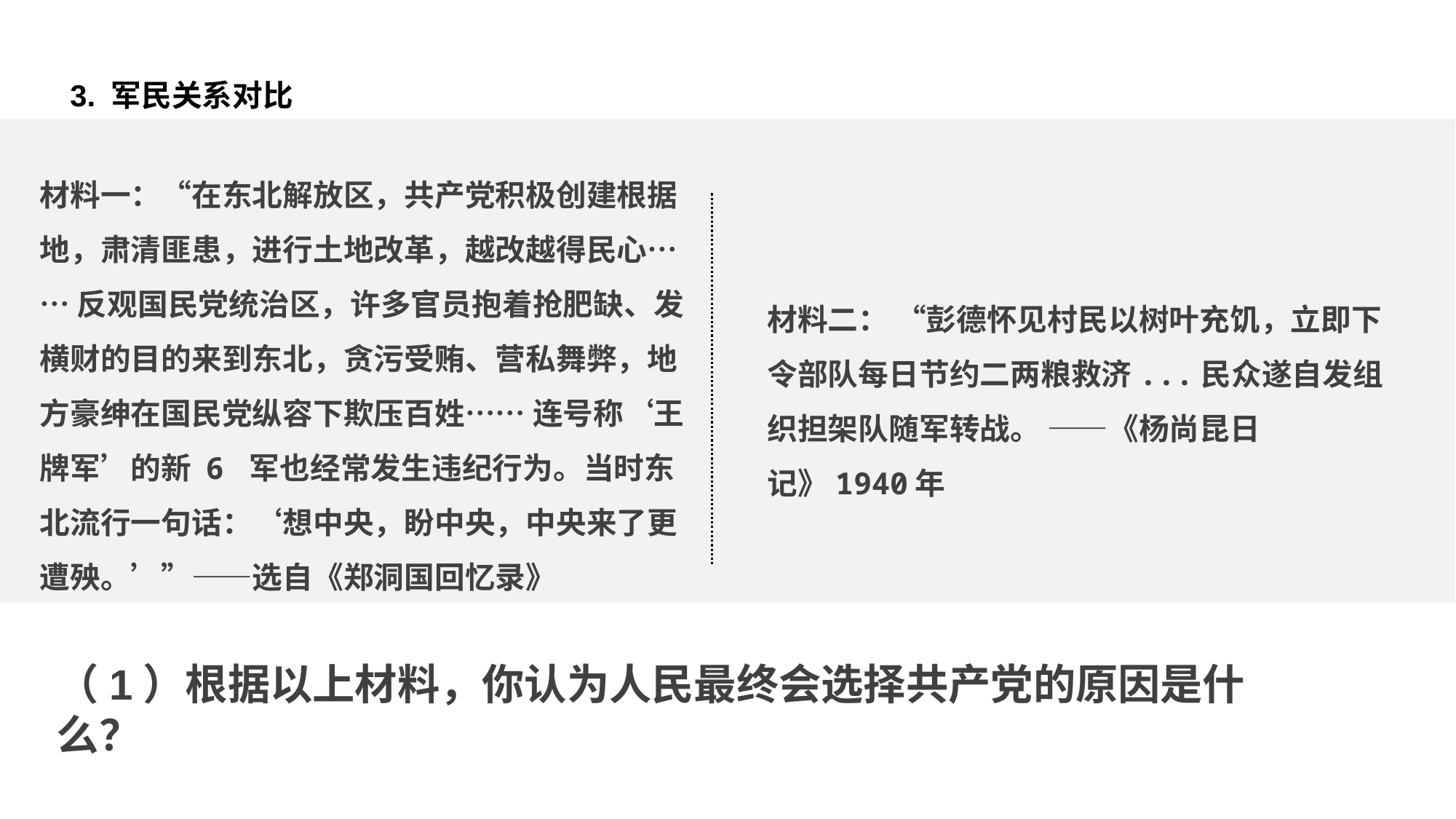

3. 军民关系对比

材料一：“在东北解放区，共产党积极创建根据地，肃清匪患，进行土地改革，越改越得民心…… 反观国民党统治区，许多官员抱着抢肥缺、发横财的目的来到东北，贪污受贿、营私舞弊，地方豪绅在国民党纵容下欺压百姓…… 连号称‘王牌军’的新 6 军也经常发生违纪行为。当时东北流行一句话：‘想中央，盼中央，中央来了更遭殃。’”——选自《郑洞国回忆录》
材料二： “彭德怀见村民以树叶充饥，立即下令部队每日节约二两粮救济...民众遂自发组织担架队随军转战。 ——《杨尚昆日记》1940年
（1）根据以上材料，你认为人民最终会选择共产党的原因是什么？